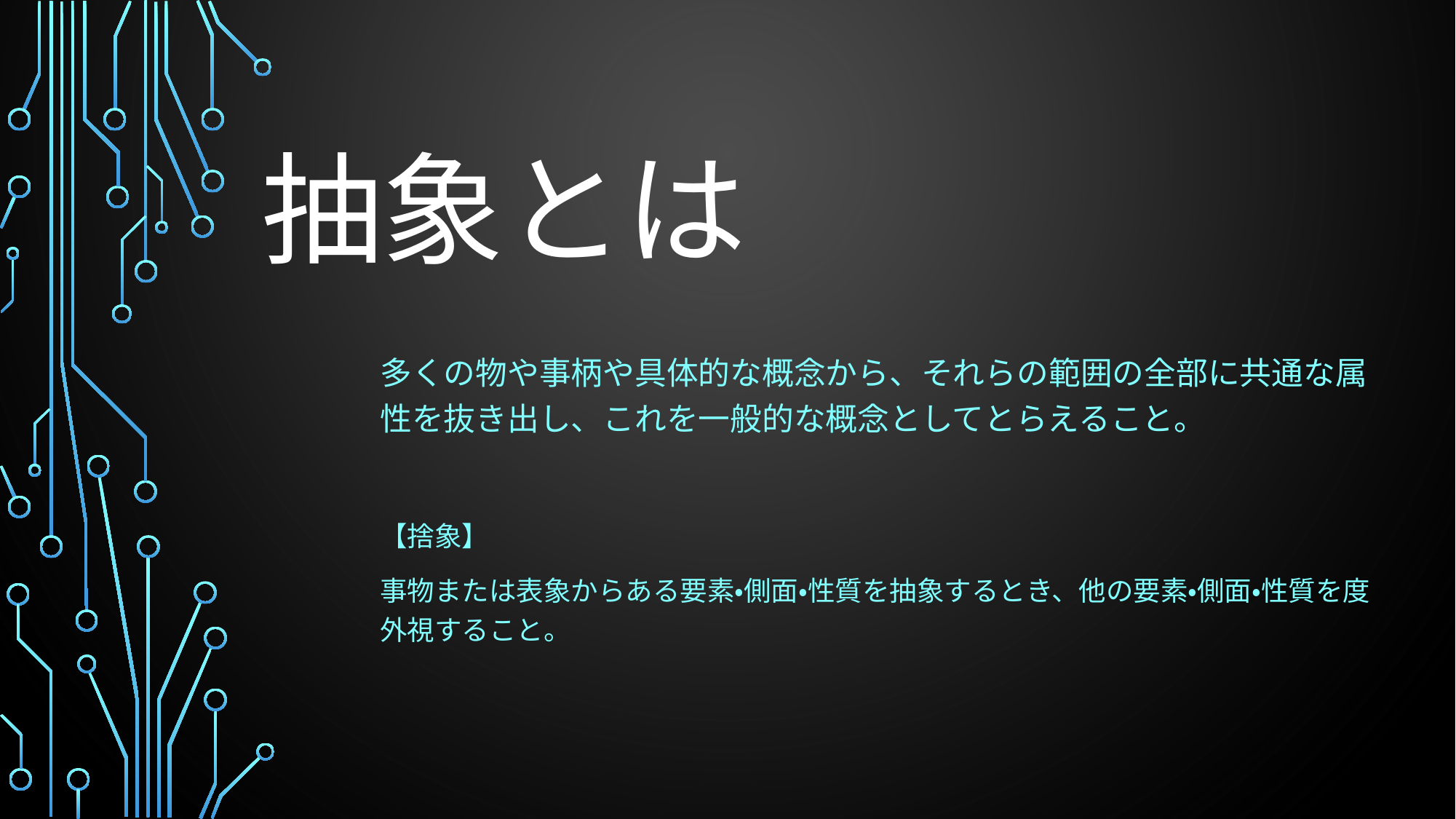

# 抽象とは
多くの物や事柄や具体的な概念から、それらの範囲の全部に共通な属性を抜き出し、これを一般的な概念としてとらえること。

【捨象】
事物または表象からある要素・側面・性質を抽象するとき、他の要素・側面・性質を度外視すること。